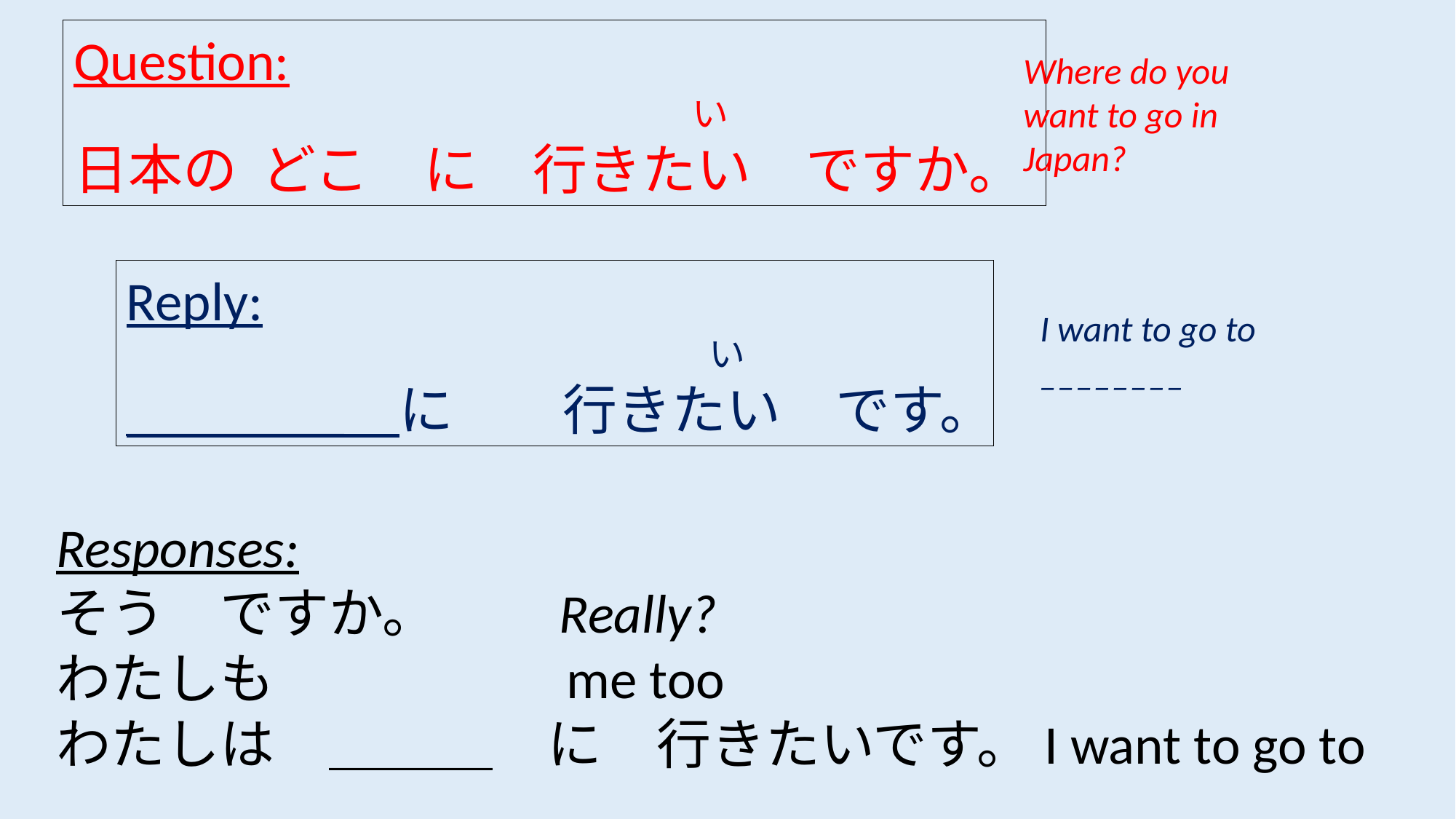

Question:
　　　　　　　　　　　　　　　　　い
日本の  どこ　に　行きたい　ですか。
Where do you want to go in Japan?
Reply:
　　　　　　　　　　　　　　　　い
＿＿＿＿　に　　行きたい　です。
I want to go to ________
Responses:
そう　ですか。　　Really?
わたしも		     me too
わたしは　＿＿＿　に　行きたいです。I want to go to ____